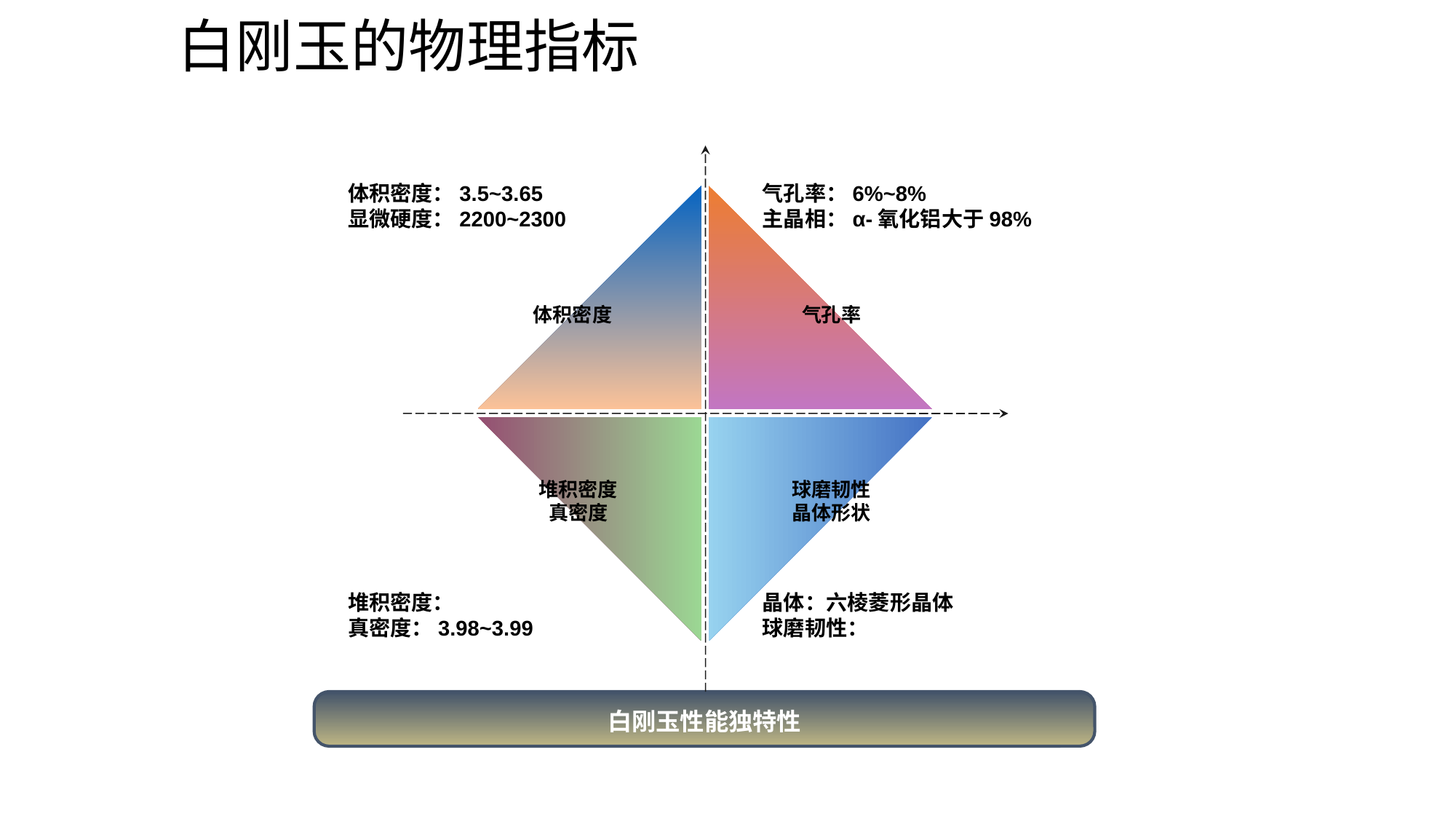

# 白刚玉的物理指标

体积密度：3.5~3.65
显微硬度：2200~2300
气孔率：6%~8%
主晶相：α-氧化铝大于98%

体积密度
气孔率

堆积密度
真密度
球磨韧性
晶体形状
堆积密度：
真密度：3.98~3.99
晶体：六棱菱形晶体
球磨韧性：

白刚玉性能独特性